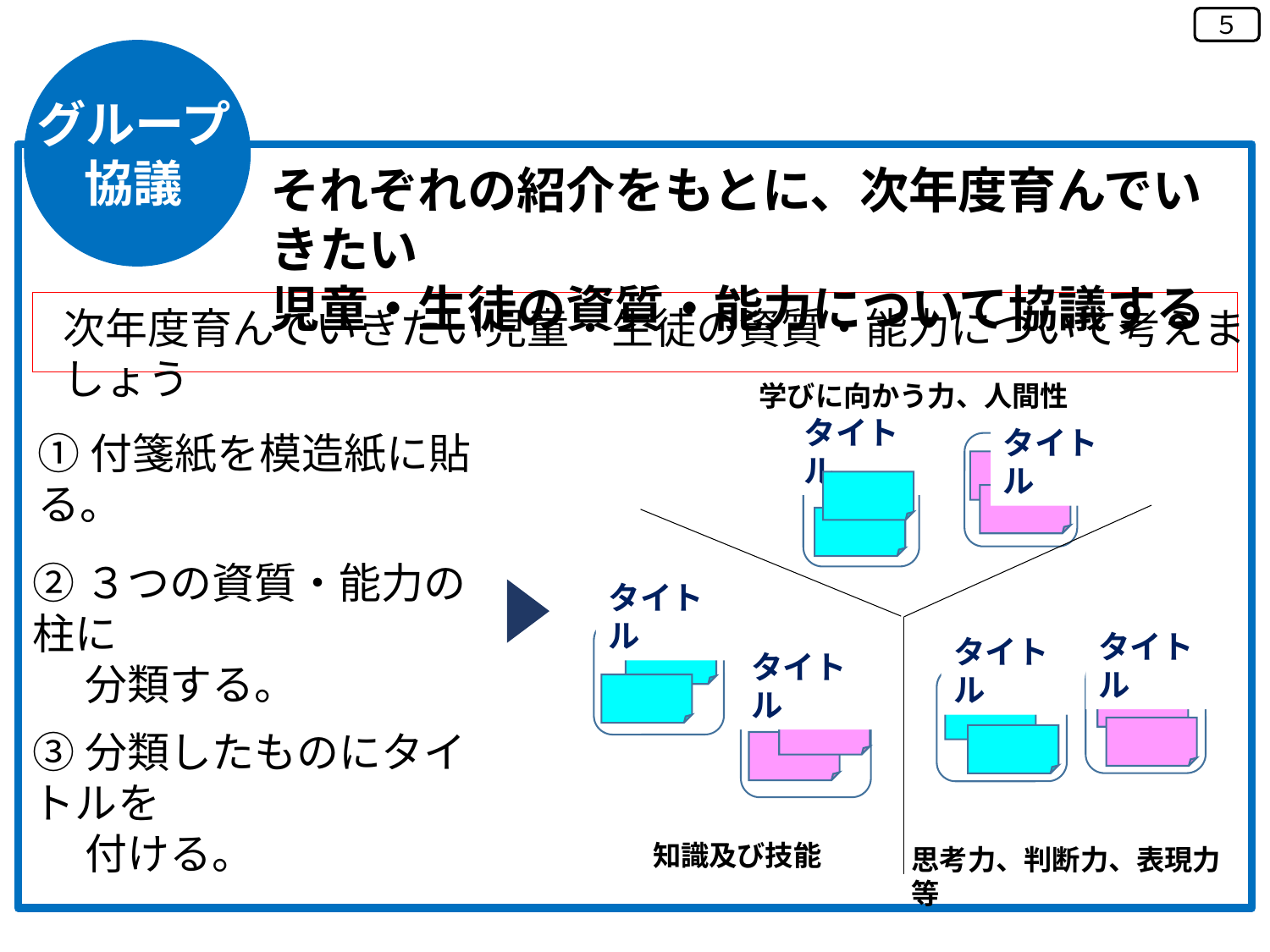

５

グループ
協議

それぞれの紹介をもとに、次年度育んでいきたい
児童・生徒の資質・能力について協議する

次年度育んでいきたい児童・生徒の資質・能力について考えましょう
学びに向かう力、人間性
タイトル
タイトル

タイトル
タイトル

タイトル

タイトル

知識及び技能
思考力、判断力、表現力等
①付箋紙を模造紙に貼る。

②３つの資質・能力の柱に
　 分類する。

③分類したものにタイトルを
　 付ける。